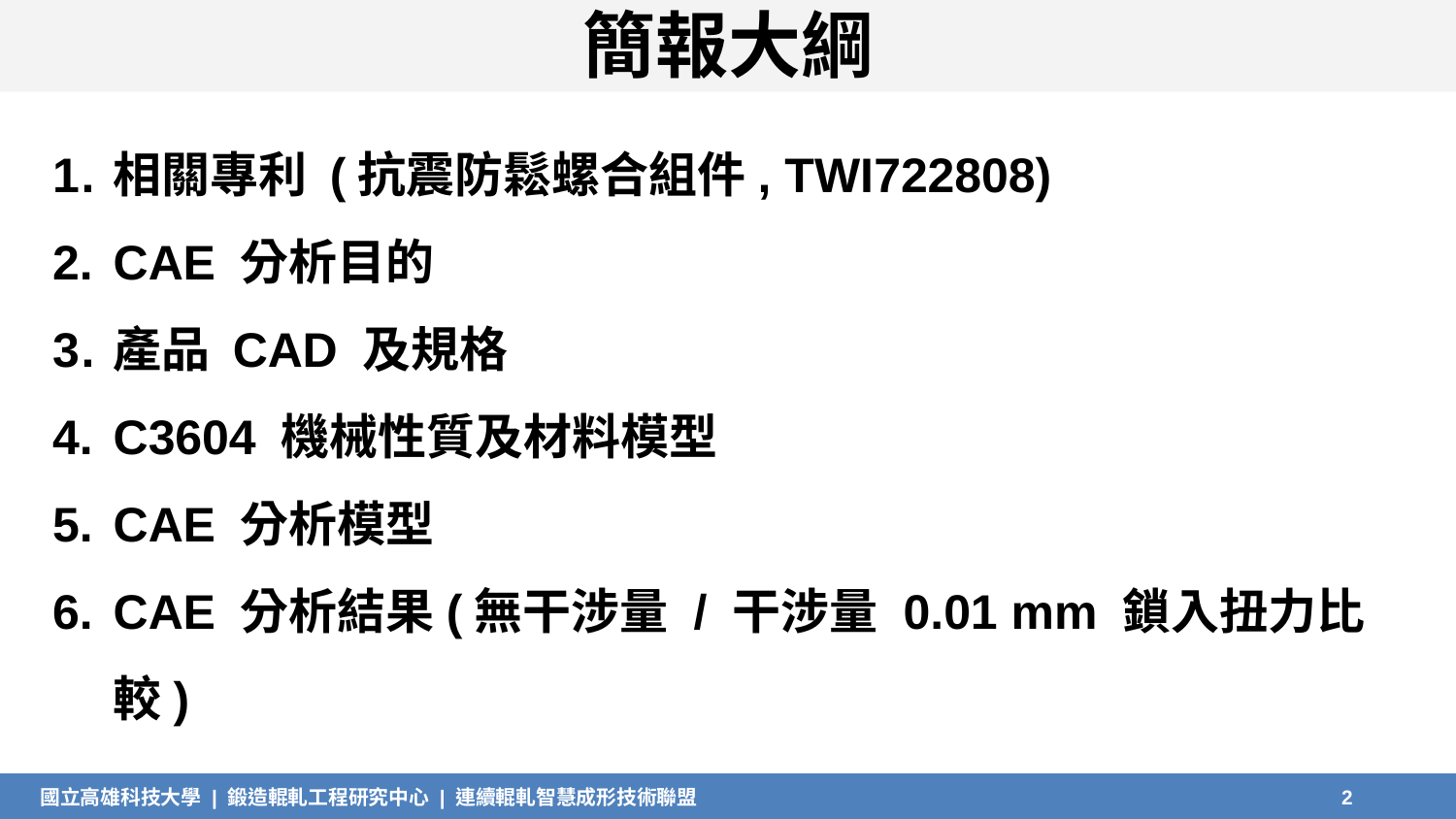

# 簡報大綱
相關專利 (抗震防鬆螺合組件, TWI722808)
CAE 分析目的
產品 CAD 及規格
C3604 機械性質及材料模型
CAE 分析模型
CAE 分析結果(無干涉量 / 干涉量 0.01 mm 鎖入扭力比較)
2